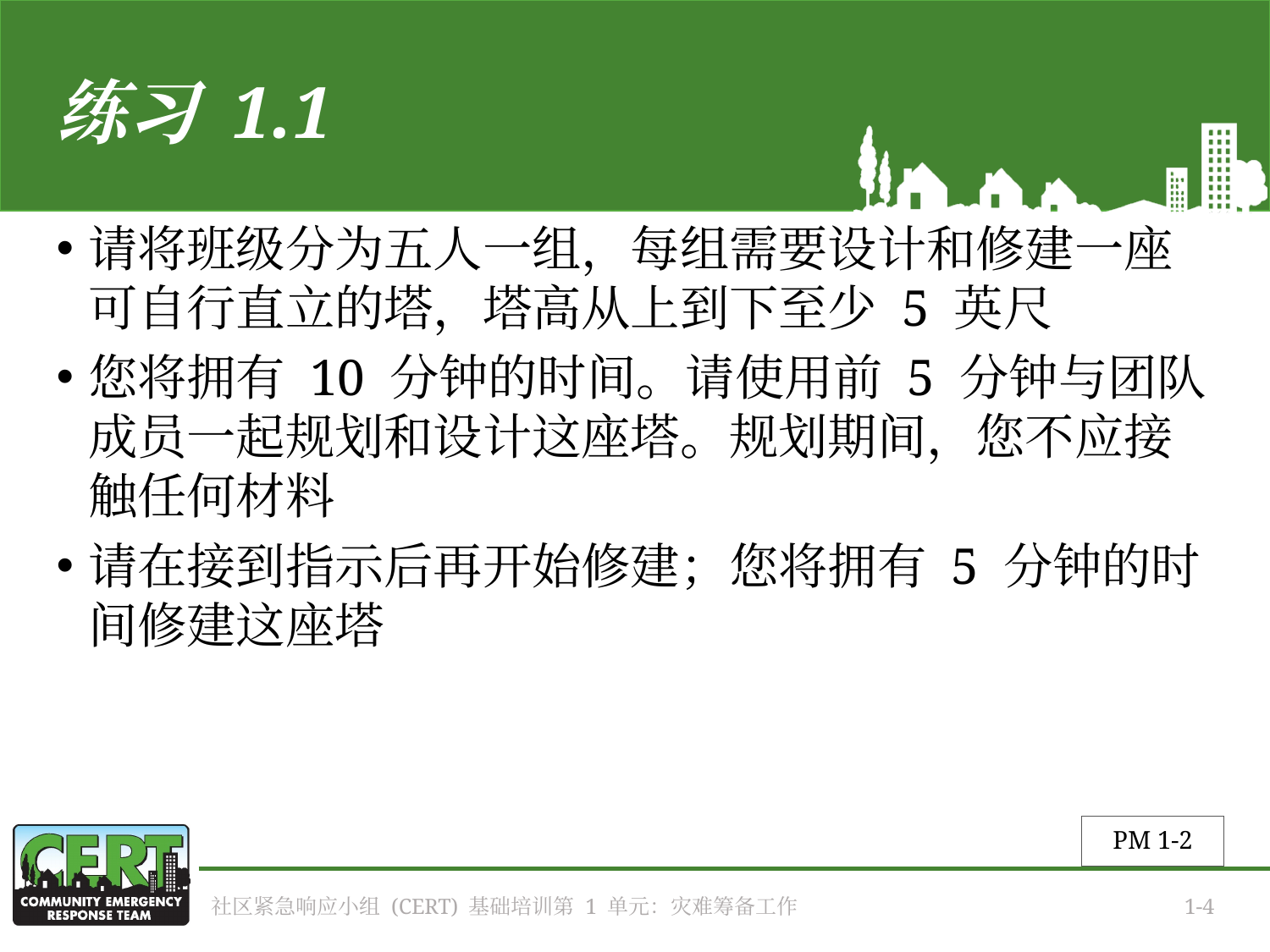

# 练习 1.1
请将班级分为五人一组，每组需要设计和修建一座可自行直立的塔，塔高从上到下至少 5 英尺
您将拥有 10 分钟的时间。请使用前 5 分钟与团队成员一起规划和设计这座塔。规划期间，您不应接触任何材料
请在接到指示后再开始修建；您将拥有 5 分钟的时间修建这座塔
PM 1-2
社区紧急响应小组 (CERT) 基础培训第 1 单元：灾难筹备工作
1-4